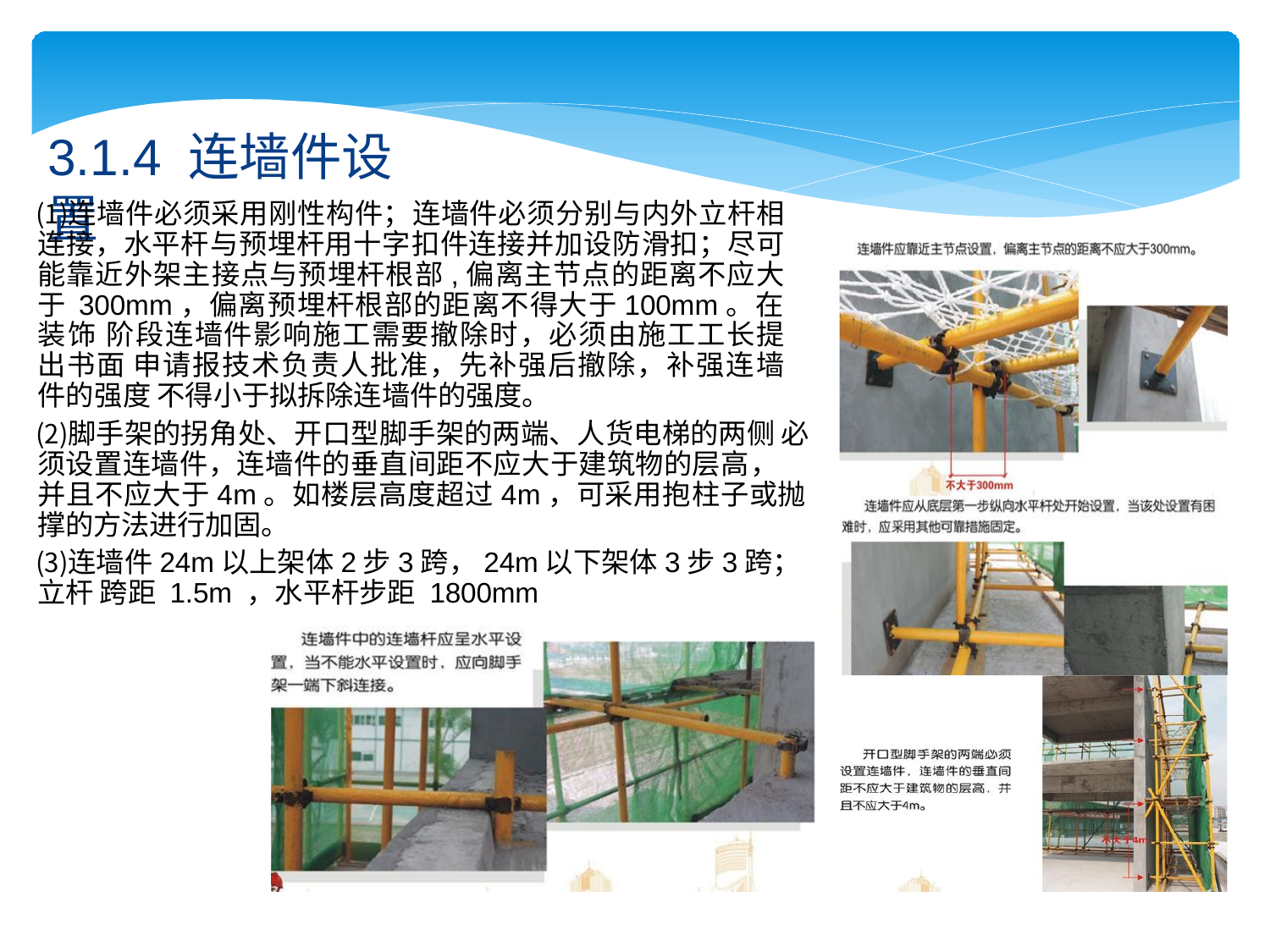

# 3.1.4 连墙件设置
连墙件必须采用刚性构件；连墙件必须分别与内外立杆相 连接，水平杆与预埋杆用十字扣件连接并加设防滑扣；尽可 能靠近外架主接点与预埋杆根部,偏离主节点的距离不应大于 300mm，偏离预埋杆根部的距离不得大于100mm。在装饰 阶段连墙件影响施工需要撤除时，必须由施工工长提出书面 申请报技术负责人批准，先补强后撤除，补强连墙件的强度 不得小于拟拆除连墙件的强度。
脚手架的拐角处、开口型脚手架的两端、人货电梯的两侧 必须设置连墙件，连墙件的垂直间距不应大于建筑物的层高， 并且不应大于4m。如楼层高度超过4m，可采用抱柱子或抛 撑的方法进行加固。
连墙件24m以上架体2步3跨，24m以下架体3步3跨；立杆 跨距 1.5m ，水平杆步距 1800mm